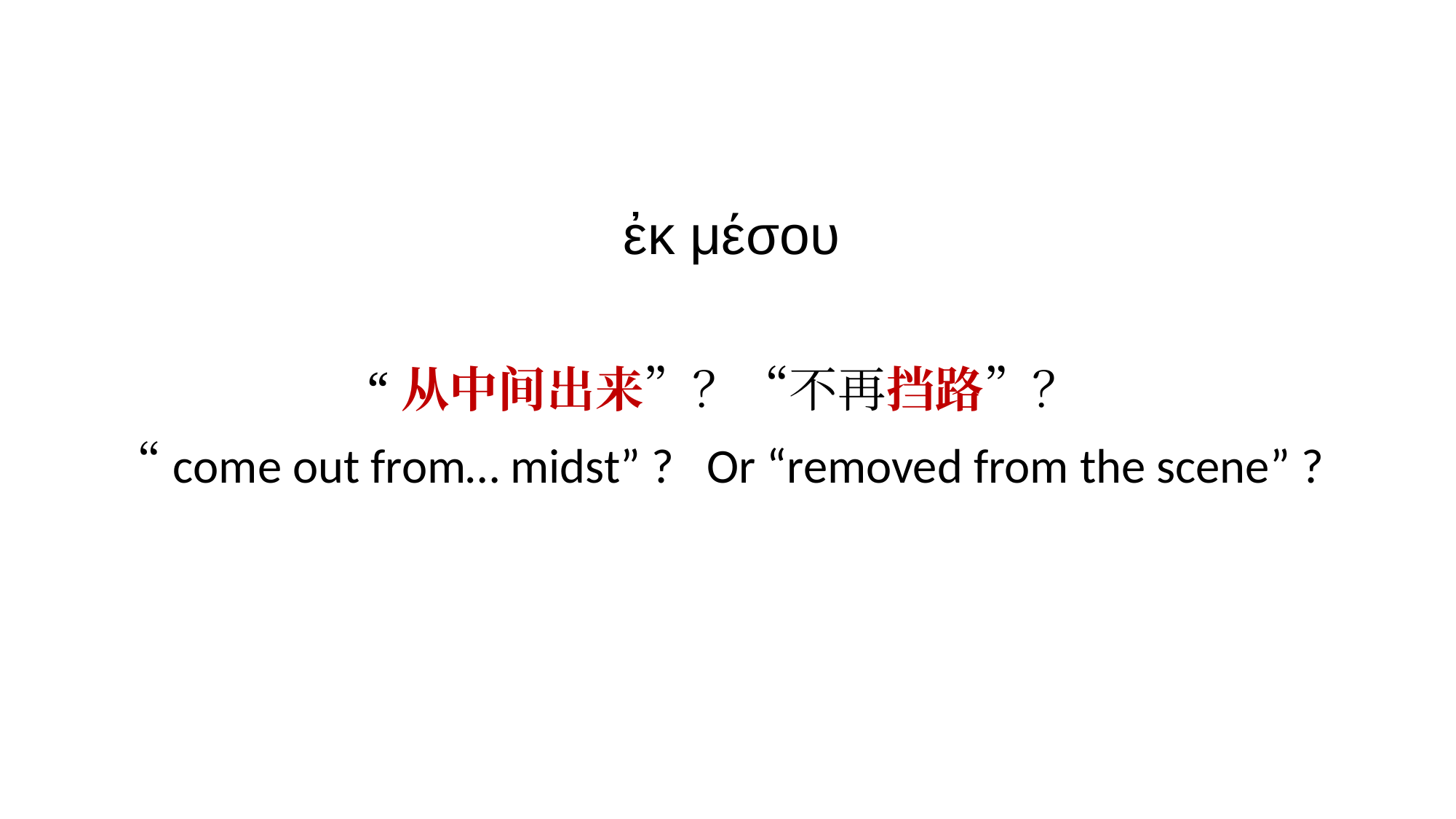

# ἐκ μέσου “从中间出来”？“不再挡路”？ “come out from… midst” ?   Or “removed from the scene” ?